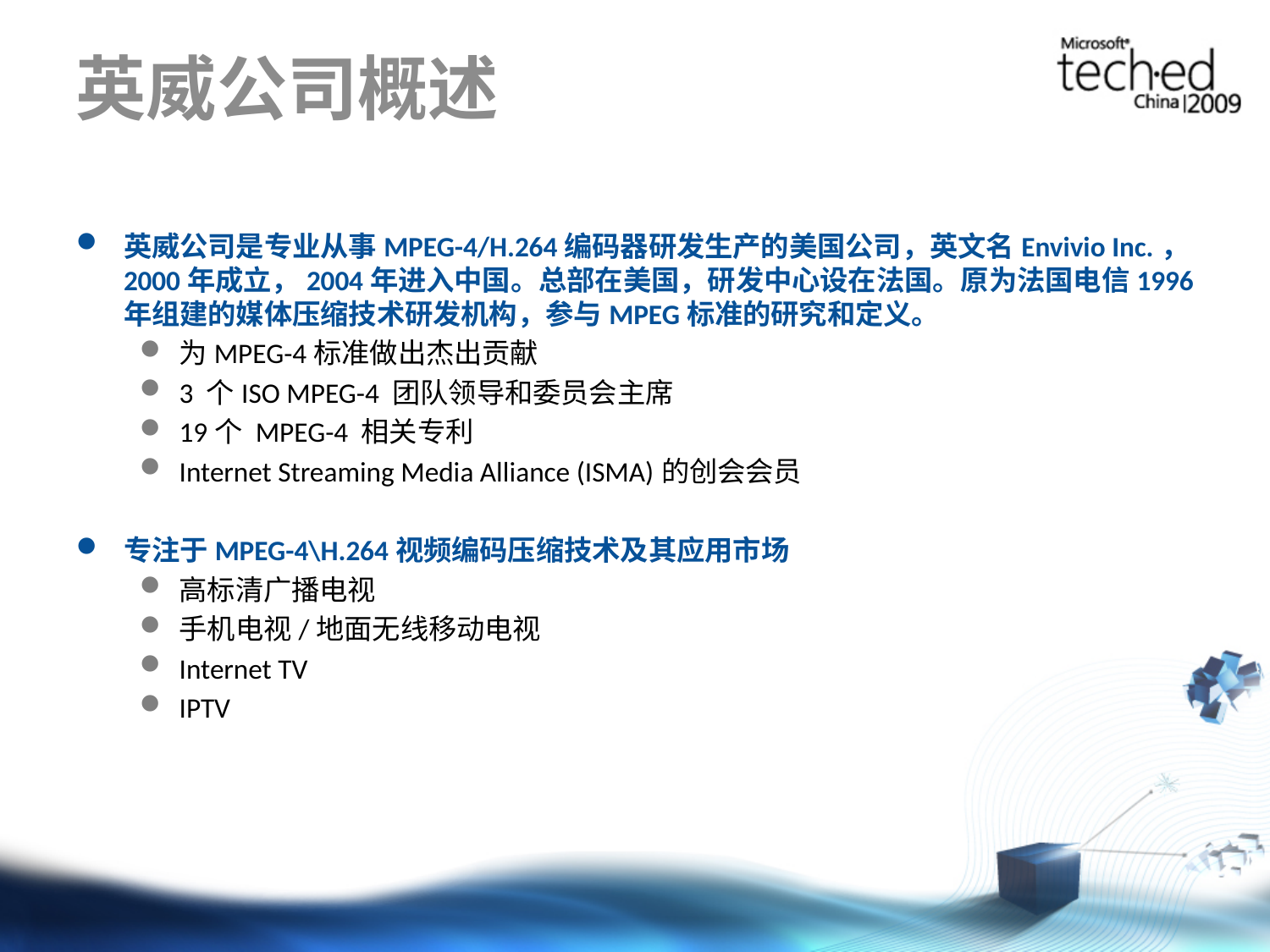

# 英威公司概述
英威公司是专业从事MPEG-4/H.264编码器研发生产的美国公司，英文名Envivio Inc.，2000年成立，2004年进入中国。总部在美国，研发中心设在法国。原为法国电信1996年组建的媒体压缩技术研发机构，参与MPEG标准的研究和定义。
为MPEG-4标准做出杰出贡献
3 个ISO MPEG-4 团队领导和委员会主席
19个 MPEG-4 相关专利
Internet Streaming Media Alliance (ISMA)的创会会员

专注于MPEG-4\H.264视频编码压缩技术及其应用市场
高标清广播电视
手机电视/地面无线移动电视
Internet TV
IPTV